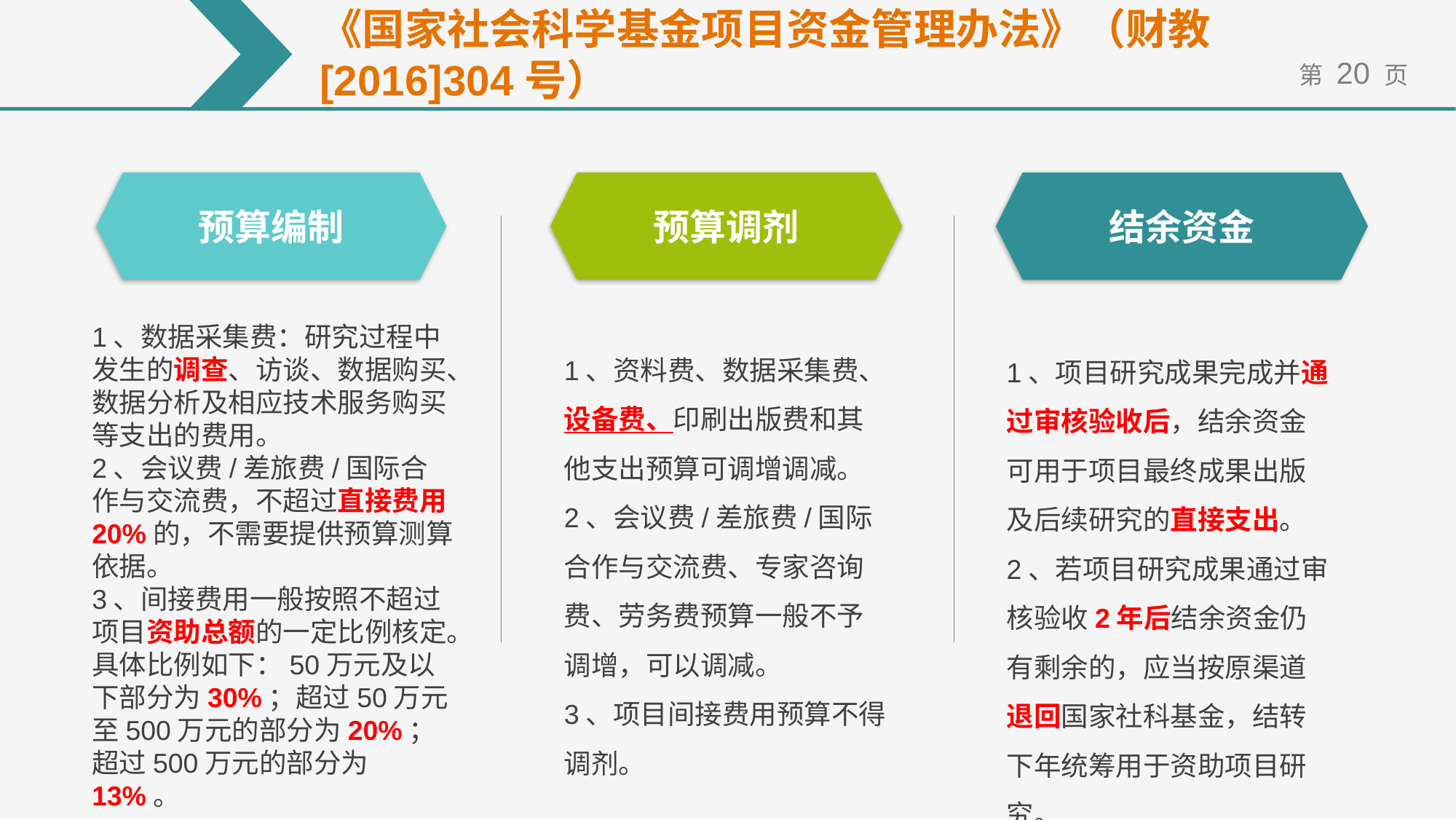

《国家社会科学基金项目资金管理办法》（财教[2016]304号）

结余资金
预算编制
预算调剂
1、数据采集费：研究过程中发生的调查、访谈、数据购买、数据分析及相应技术服务购买等支出的费用。
2、会议费/差旅费/国际合作与交流费，不超过直接费用20%的，不需要提供预算测算依据。
3、间接费用一般按照不超过项目资助总额的一定比例核定。具体比例如下：50万元及以下部分为30%；超过50万元至500万元的部分为20%；超过500万元的部分为13%。
1、资料费、数据采集费、设备费、印刷出版费和其他支出预算可调增调减。
2、会议费/差旅费/国际合作与交流费、专家咨询费、劳务费预算一般不予调增，可以调减。
3、项目间接费用预算不得调剂。
1、项目研究成果完成并通过审核验收后，结余资金可用于项目最终成果出版及后续研究的直接支出。
2、若项目研究成果通过审核验收2年后结余资金仍有剩余的，应当按原渠道退回国家社科基金，结转下年统筹用于资助项目研究。